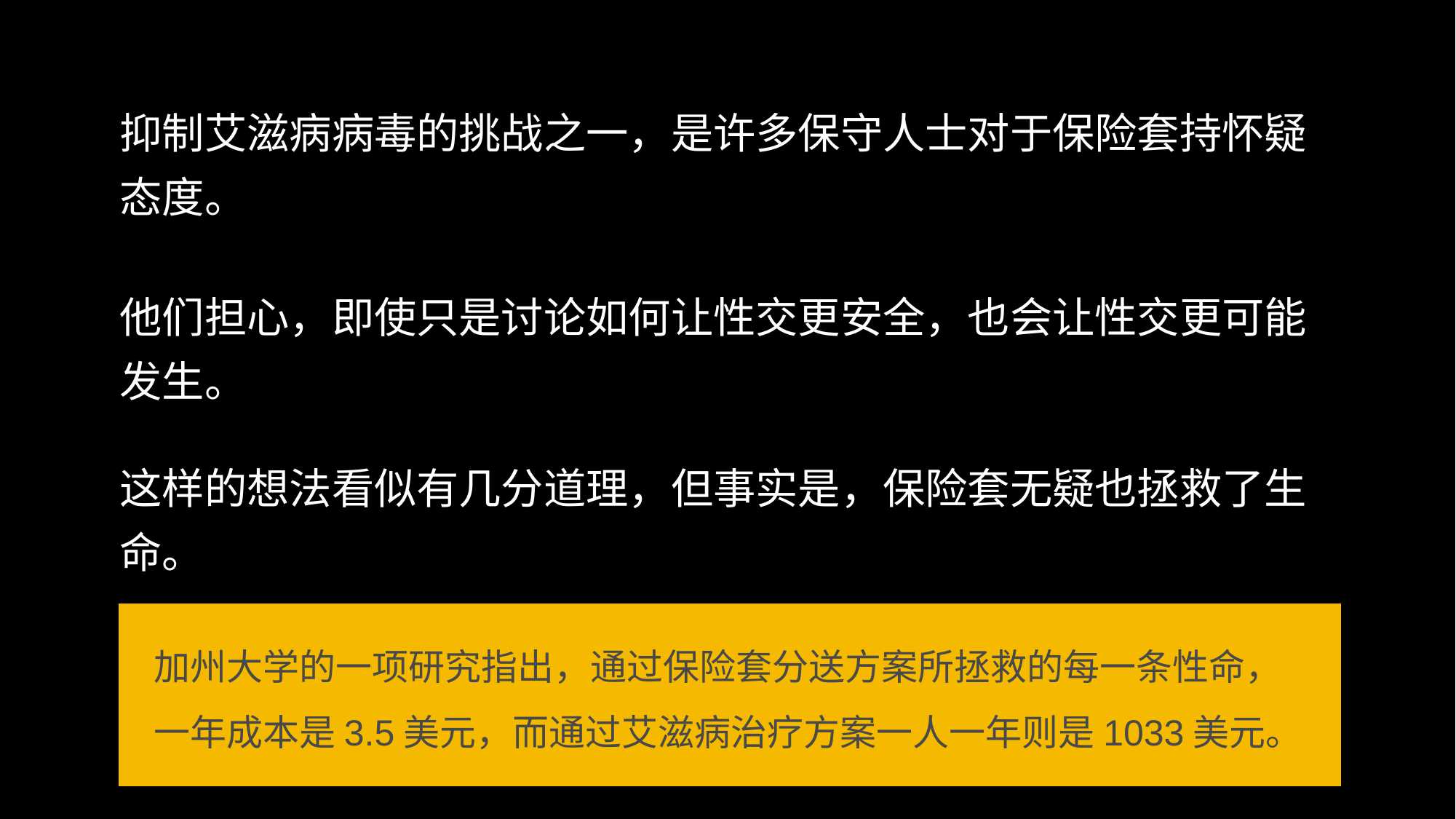

#
抑制艾滋病病毒的挑战之一，是许多保守人士对于保险套持怀疑态度。

他们担心，即使只是讨论如何让性交更安全，也会让性交更可能发生。

这样的想法看似有几分道理，但事实是，保险套无疑也拯救了生命。

加州大学的一项研究指出，通过保险套分送方案所拯救的每一条性命，一年成本是3.5美元，而通过艾滋病治疗方案一人一年则是1033美元。